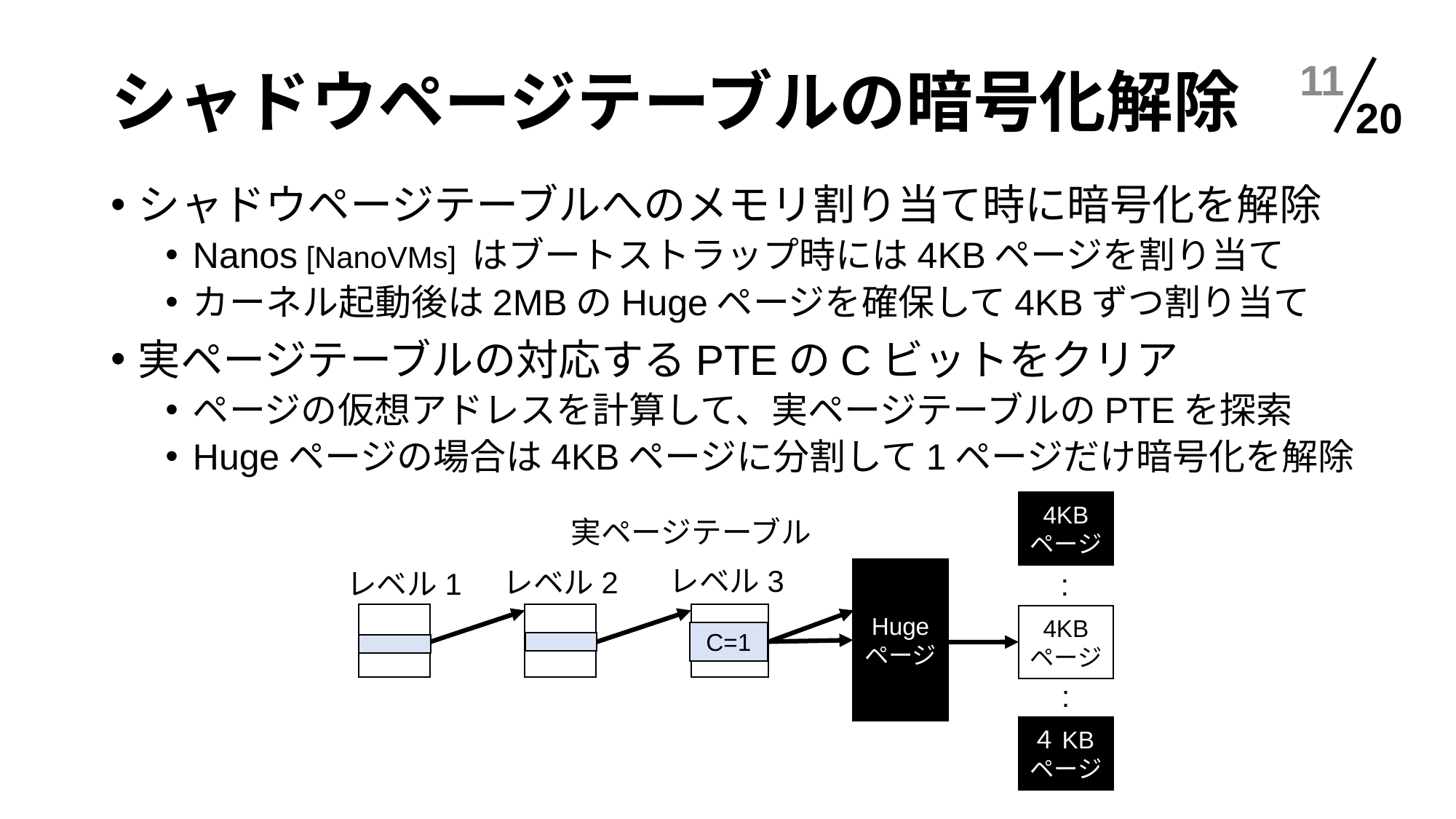

# シャドウページテーブルの暗号化解除
11
シャドウページテーブルへのメモリ割り当て時に暗号化を解除
Nanos [NanoVMs] はブートストラップ時には4KBページを割り当て
カーネル起動後は2MBのHugeページを確保して4KBずつ割り当て
実ページテーブルの対応するPTEのCビットをクリア
ページの仮想アドレスを計算して、実ページテーブルのPTEを探索
Hugeページの場合は4KBページに分割して1ページだけ暗号化を解除
4KB
ページ
実ページテーブル
レベル3
レベル2
Huge
ページ
レベル1
:
PTE

4KB
ページ
C=1
C=0

:
４KBページ